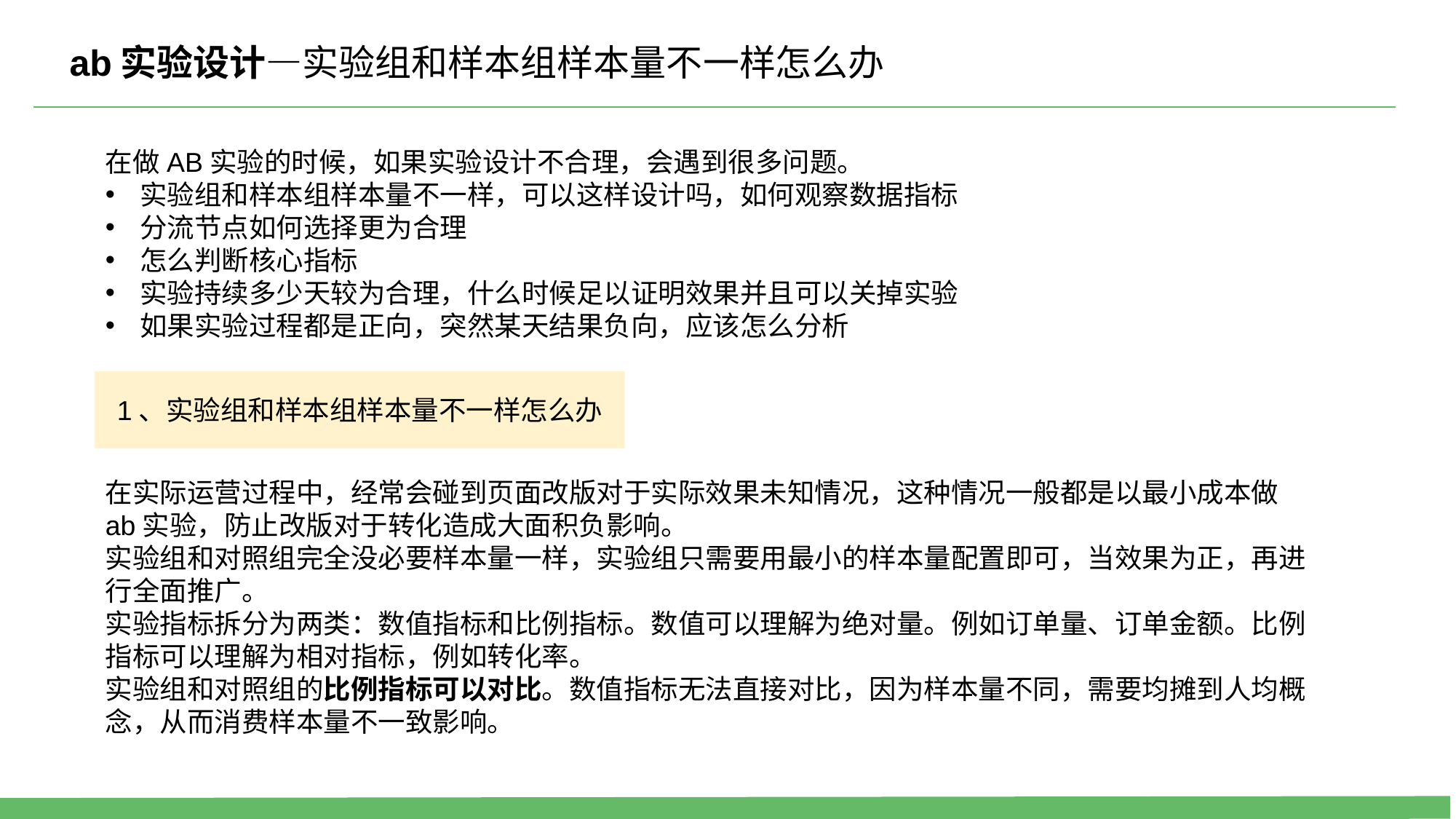

ab实验设计—实验组和样本组样本量不一样怎么办
在做AB实验的时候，如果实验设计不合理，会遇到很多问题。
实验组和样本组样本量不一样，可以这样设计吗，如何观察数据指标
分流节点如何选择更为合理
怎么判断核心指标
实验持续多少天较为合理，什么时候足以证明效果并且可以关掉实验
如果实验过程都是正向，突然某天结果负向，应该怎么分析
1、实验组和样本组样本量不一样怎么办
在实际运营过程中，经常会碰到页面改版对于实际效果未知情况，这种情况一般都是以最小成本做ab实验，防止改版对于转化造成大面积负影响。
实验组和对照组完全没必要样本量一样，实验组只需要用最小的样本量配置即可，当效果为正，再进行全面推广。
实验指标拆分为两类：数值指标和比例指标。数值可以理解为绝对量。例如订单量、订单金额。比例指标可以理解为相对指标，例如转化率。
实验组和对照组的比例指标可以对比。数值指标无法直接对比，因为样本量不同，需要均摊到人均概念，从而消费样本量不一致影响。